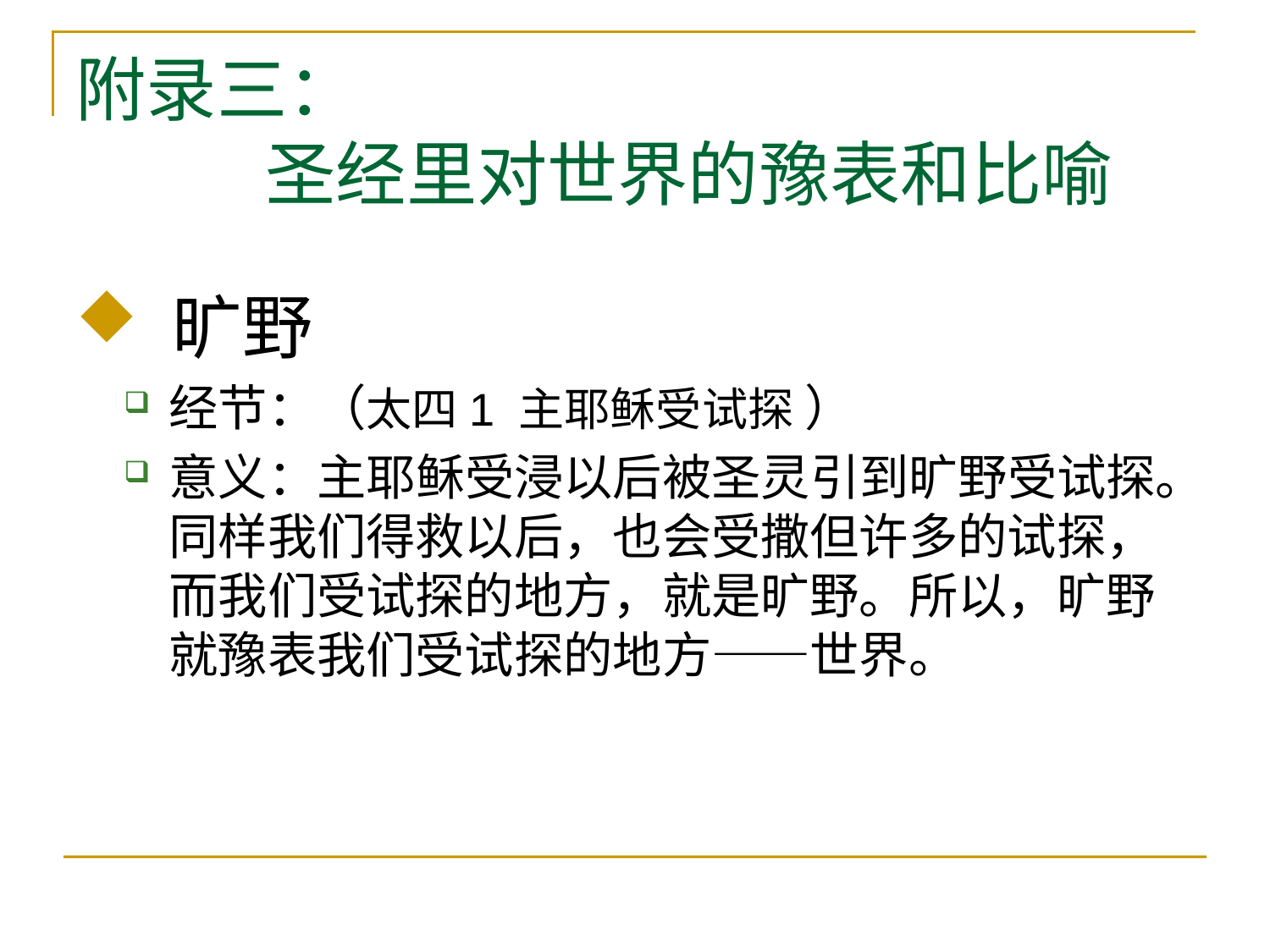

# 附录三： 圣经里对世界的豫表和比喻
 旷野
经节：（太四1 主耶稣受试探 ）
意义：主耶稣受浸以后被圣灵引到旷野受试探。同样我们得救以后，也会受撒但许多的试探，而我们受试探的地方，就是旷野。所以，旷野就豫表我们受试探的地方——世界。